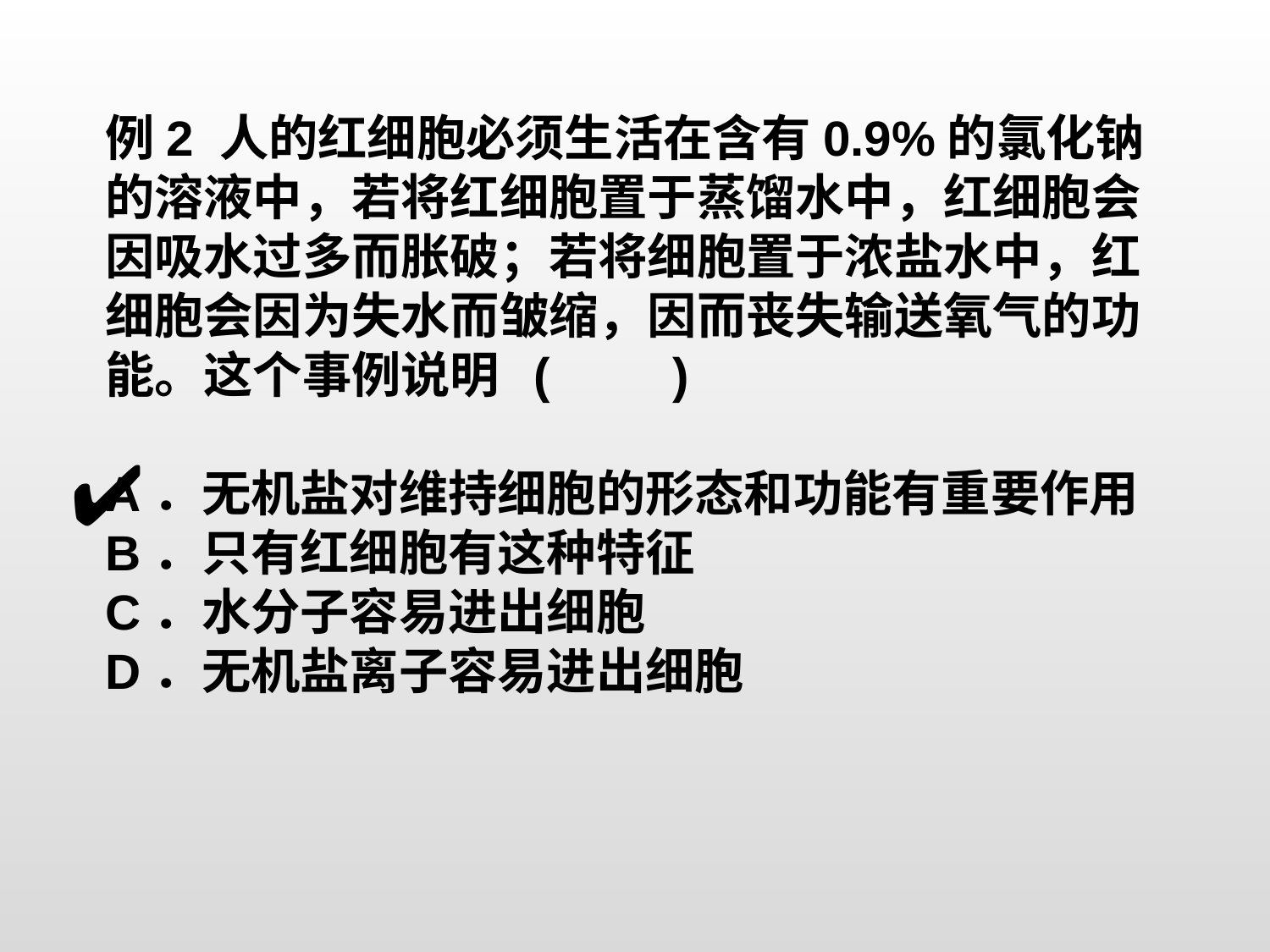

例2 人的红细胞必须生活在含有0.9%的氯化钠的溶液中，若将红细胞置于蒸馏水中，红细胞会因吸水过多而胀破；若将细胞置于浓盐水中，红细胞会因为失水而皱缩，因而丧失输送氧气的功能。这个事例说明  (　　)

A．无机盐对维持细胞的形态和功能有重要作用
B．只有红细胞有这种特征
C．水分子容易进出细胞
D．无机盐离子容易进出细胞
 ✔